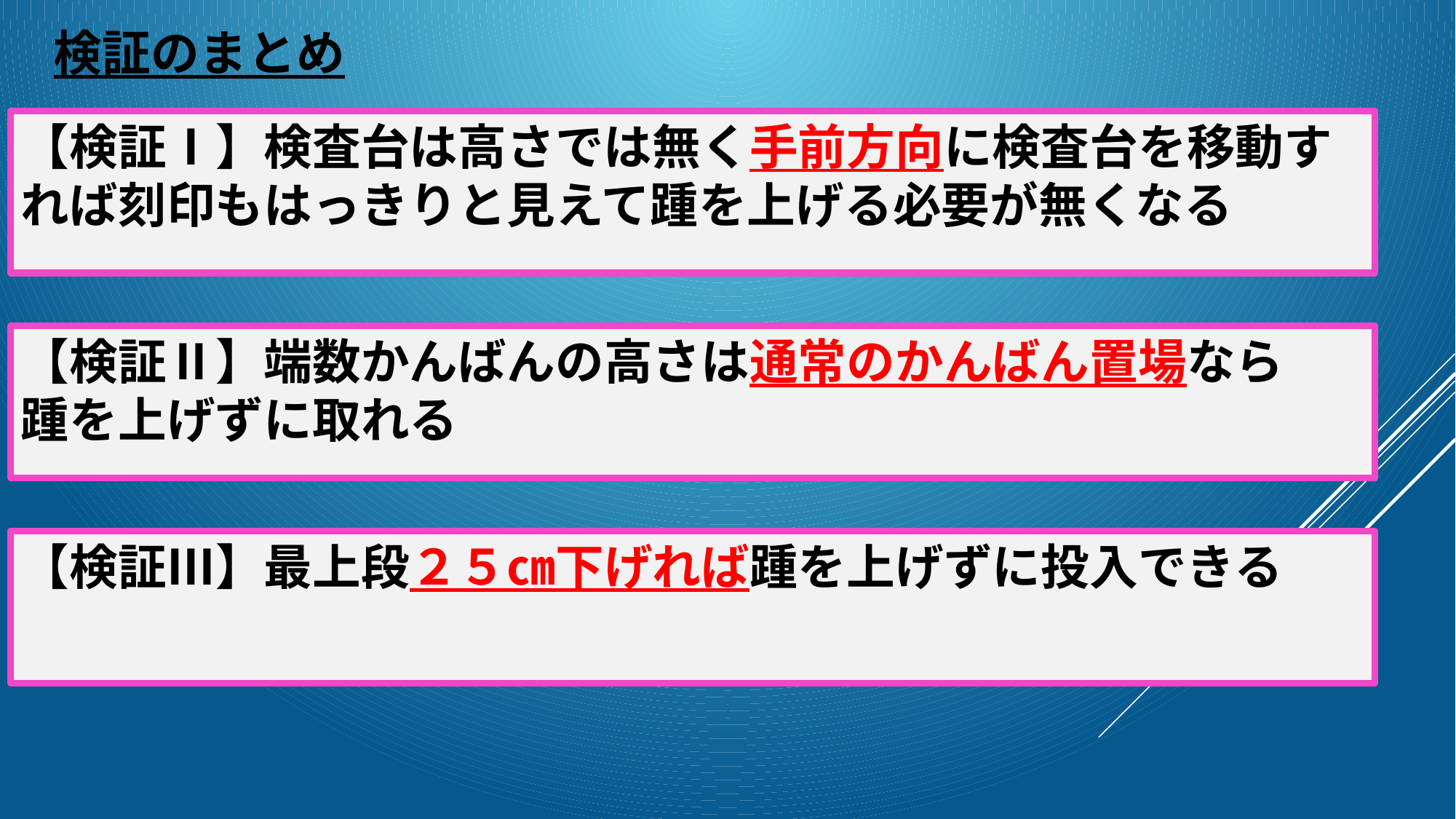

検証のまとめ

【検証Ⅰ】検査台は高さでは無く手前方向に検査台を移動すれば刻印もはっきりと見えて踵を上げる必要が無くなる

【検証Ⅱ】端数かんばんの高さは通常のかんばん置場なら
踵を上げずに取れる

【検証Ⅲ】最上段２５㎝下げれば踵を上げずに投入できる